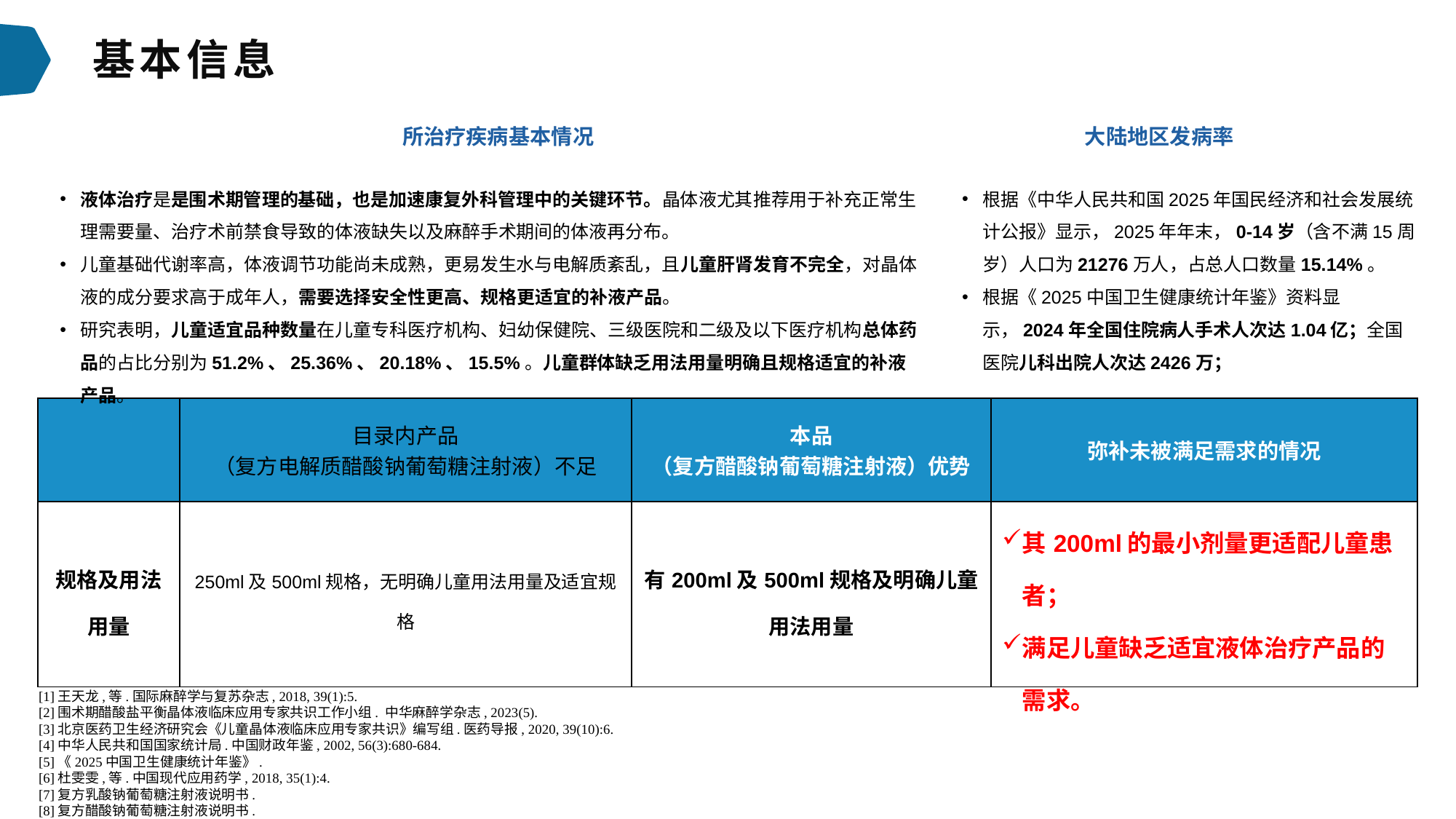

基本信息

所治疗疾病基本情况
大陆地区发病率
液体治疗是是围术期管理的基础，也是加速康复外科管理中的关键环节。晶体液尤其推荐用于补充正常生理需要量、治疗术前禁食导致的体液缺失以及麻醉手术期间的体液再分布。
儿童基础代谢率高，体液调节功能尚未成熟，更易发生水与电解质紊乱，且儿童肝肾发育不完全，对晶体液的成分要求高于成年人，需要选择安全性更高、规格更适宜的补液产品。
研究表明，儿童适宜品种数量在儿童专科医疗机构、妇幼保健院、三级医院和二级及以下医疗机构总体药品的占比分别为51.2%、25.36%、20.18%、15.5%。儿童群体缺乏用法用量明确且规格适宜的补液产品。
根据《中华人民共和国2025年国民经济和社会发展统计公报》显示，2025年年末，0-14岁（含不满15周岁）人口为21276万人，占总人口数量15.14%。
根据《2025中国卫生健康统计年鉴》资料显示，2024年全国住院病人手术人次达1.04亿；全国医院儿科出院人次达2426万；
|  | 目录内产品 （复方电解质醋酸钠葡萄糖注射液）不足 | 本品 （复方醋酸钠葡萄糖注射液）优势 | 弥补未被满足需求的情况 |
| --- | --- | --- | --- |
| 规格及用法用量 | 250ml及500ml规格，无明确儿童用法用量及适宜规格 | 有200ml及500ml规格及明确儿童用法用量 | 其200ml的最小剂量更适配儿童患者； 满足儿童缺乏适宜液体治疗产品的需求。 |
[1]王天龙,等.国际麻醉学与复苏杂志, 2018, 39(1):5.
[2]围术期醋酸盐平衡晶体液临床应用专家共识工作小组. 中华麻醉学杂志, 2023(5).
[3]北京医药卫生经济研究会《儿童晶体液临床应用专家共识》编写组.医药导报, 2020, 39(10):6.
[4]中华人民共和国国家统计局.中国财政年鉴, 2002, 56(3):680-684.
[5]《2025中国卫生健康统计年鉴》.
[6]杜雯雯,等.中国现代应用药学, 2018, 35(1):4.
[7]复方乳酸钠葡萄糖注射液说明书.
[8]复方醋酸钠葡萄糖注射液说明书.